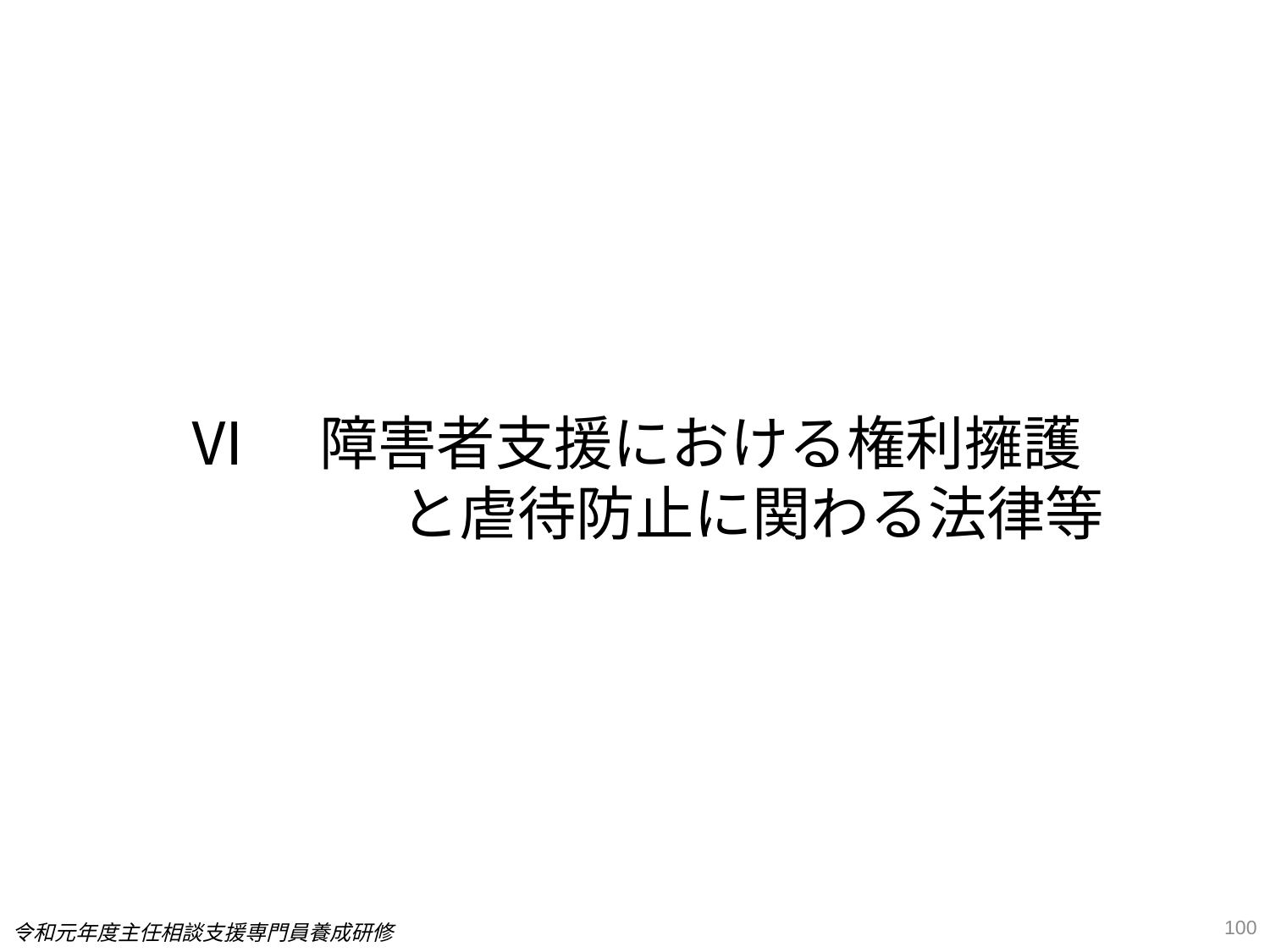

# Ⅵ　障害者支援における権利擁護 　　　　　と虐待防止に関わる法律等
100
令和元年度主任相談支援専門員養成研修